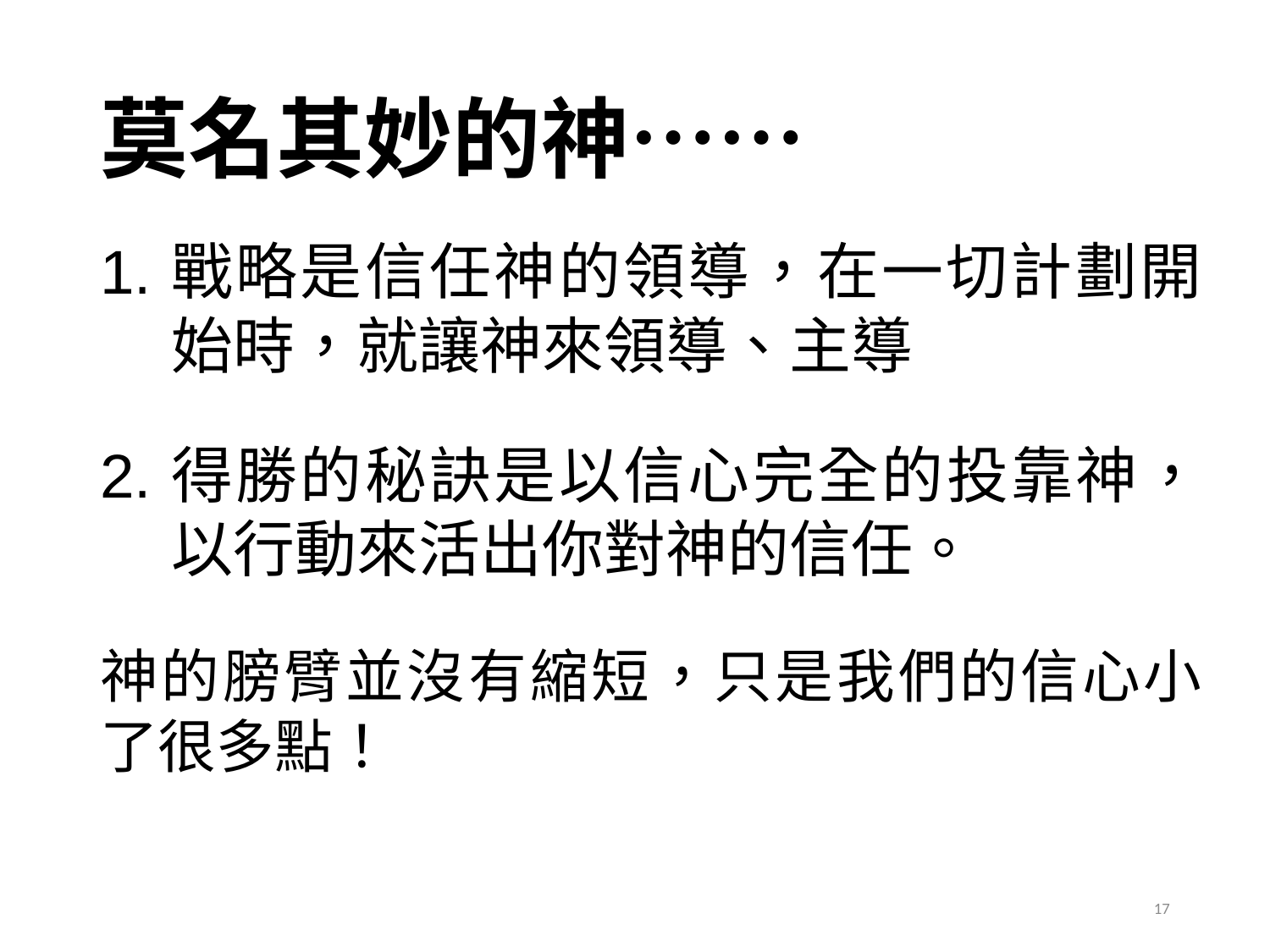

# 莫名其妙的神……
戰略是信任神的領導，在一切計劃開始時，就讓神來領導、主導
得勝的秘訣是以信心完全的投靠神，以行動來活出你對神的信任。
神的膀臂並沒有縮短，只是我們的信心小了很多點！
17